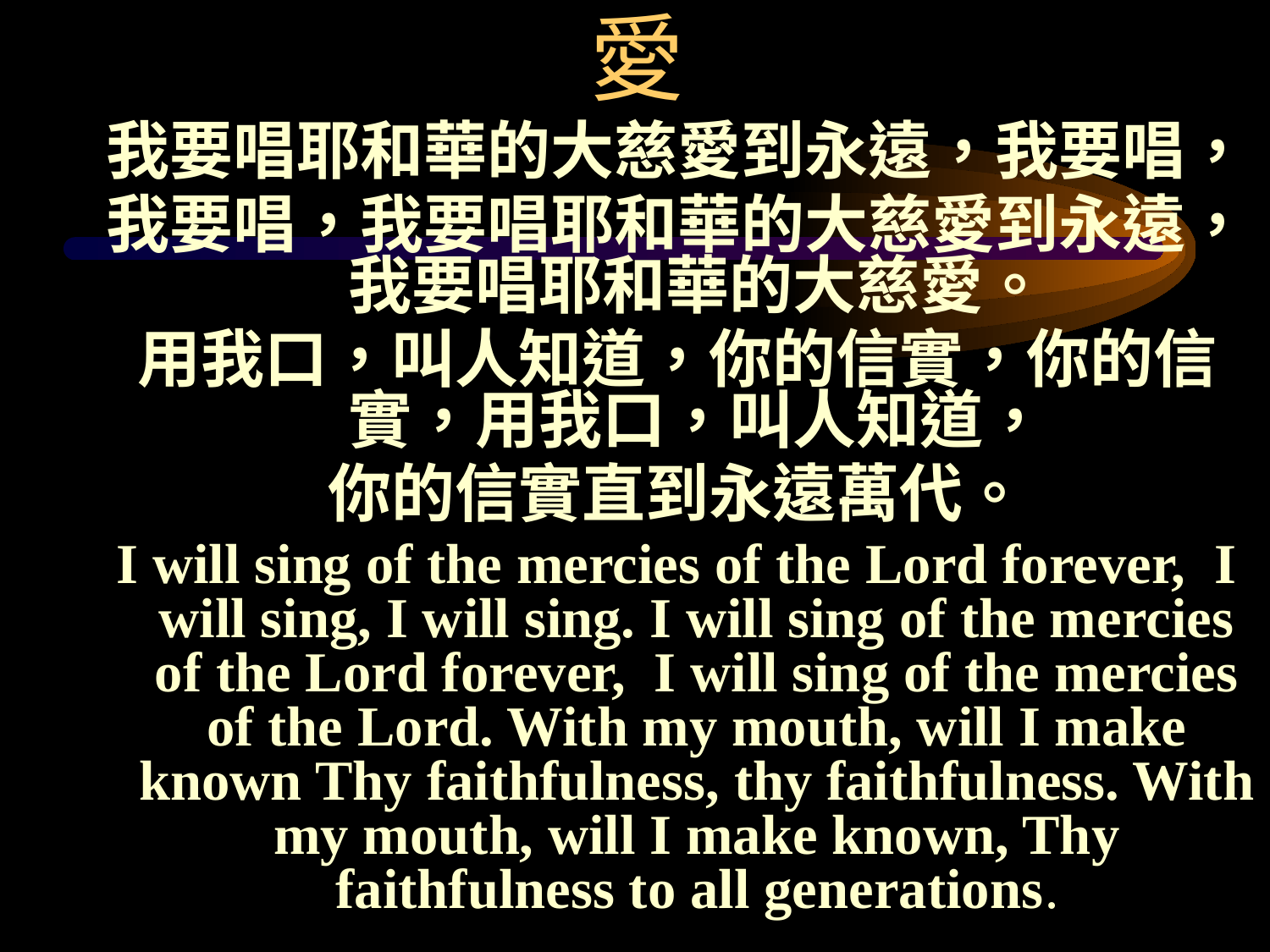

# S414          我要唱耶和華的大慈愛
我要唱耶和華的大慈愛到永遠，我要唱，
我要唱，我要唱耶和華的大慈愛到永遠，我要唱耶和華的大慈愛。
用我口，叫人知道，你的信實，你的信實，用我口，叫人知道，
你的信實直到永遠萬代。
I will sing of the mercies of the Lord forever,  I will sing, I will sing. I will sing of the mercies of the Lord forever,  I will sing of the mercies of the Lord. With my mouth, will I make known Thy faithfulness, thy faithfulness. With my mouth, will I make known, Thy faithfulness to all generations.